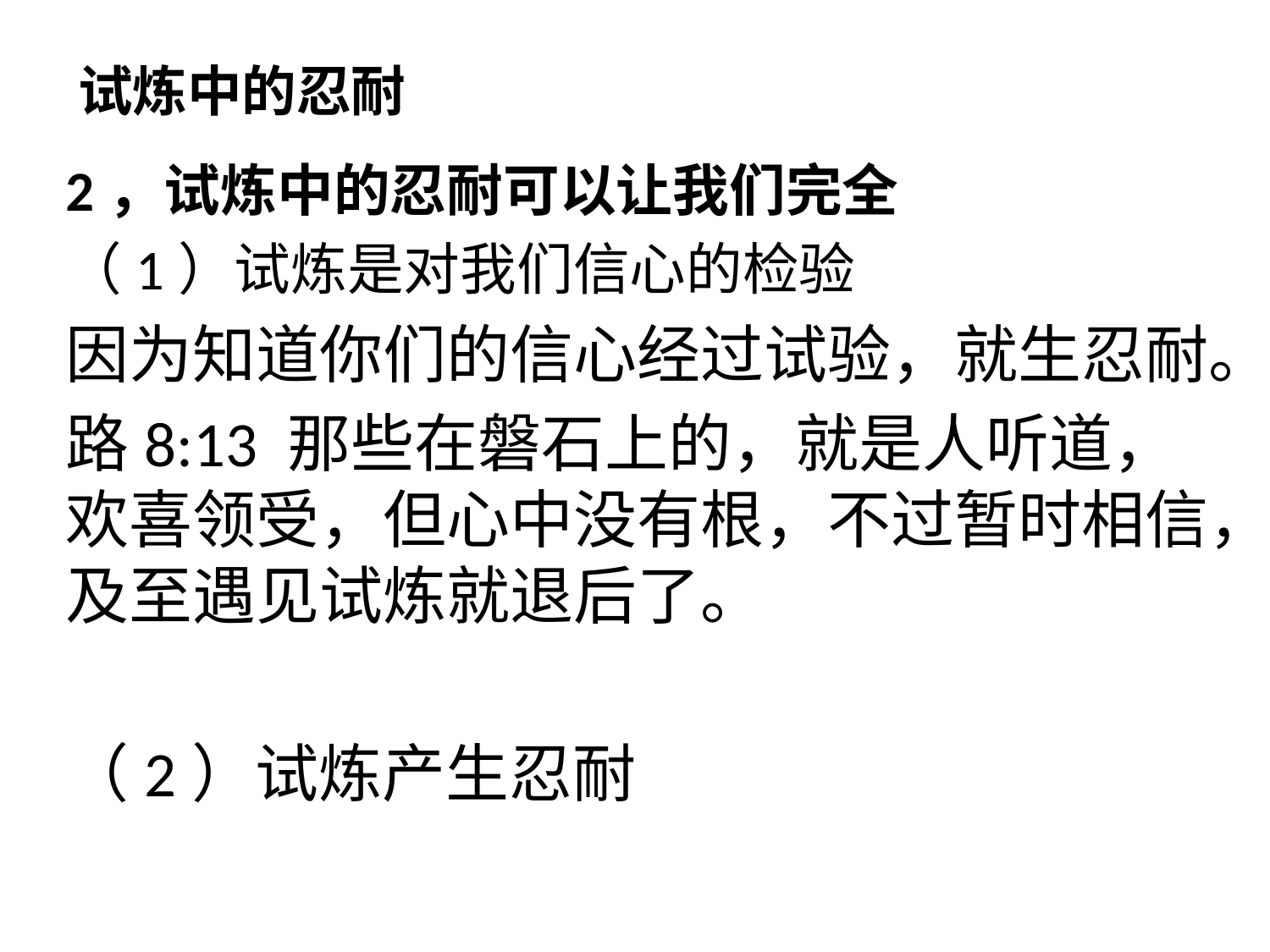

# 试炼中的忍耐
2，试炼中的忍耐可以让我们完全
（1）试炼是对我们信心的检验
因为知道你们的信心经过试验，就生忍耐。
路8:13 那些在磐石上的，就是人听道，欢喜领受，但心中没有根，不过暂时相信，及至遇见试炼就退后了。

（2）试炼产生忍耐